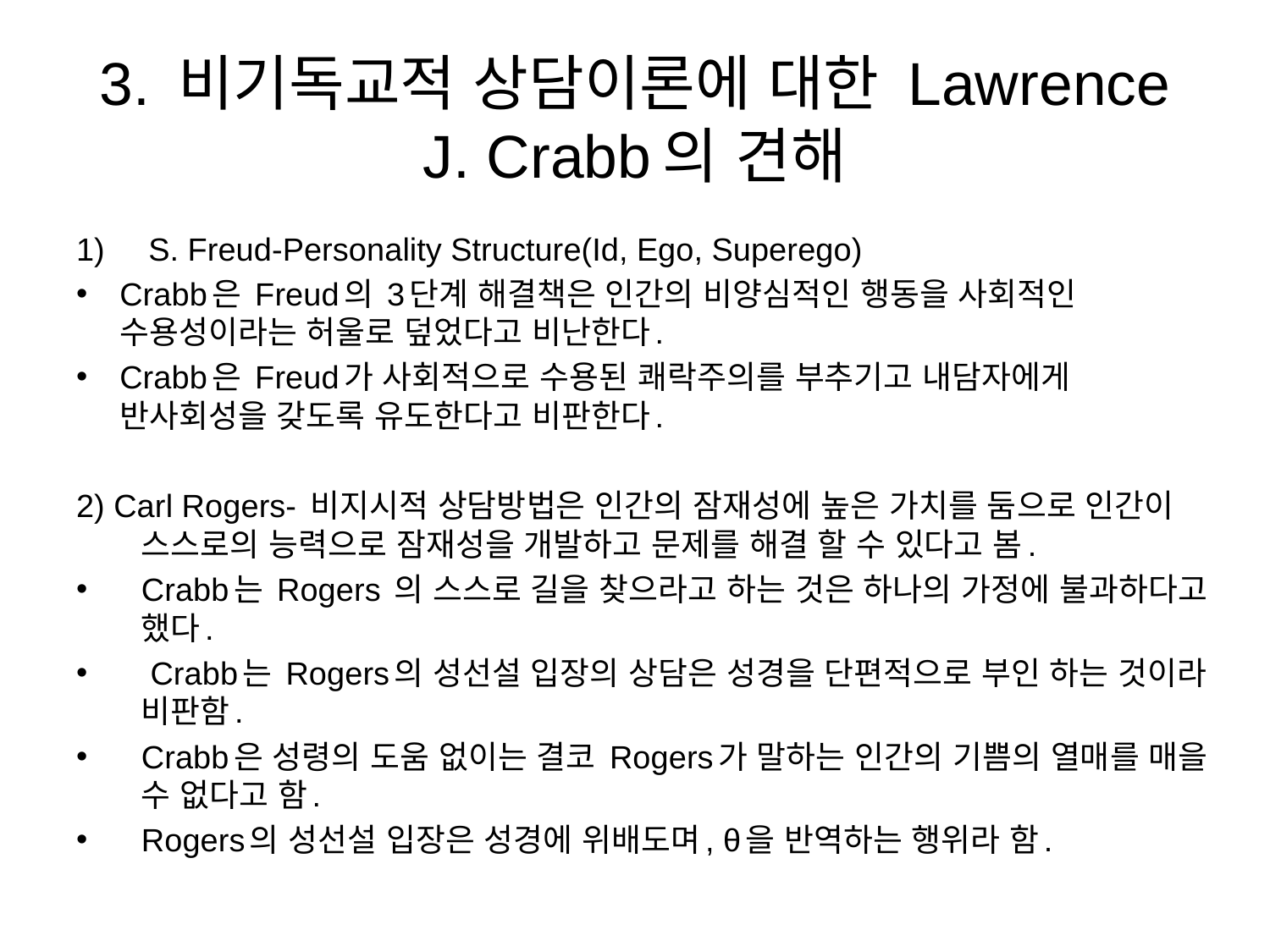

# 3. 비기독교적 상담이론에 대한 Lawrence J. Crabb의 견해
S. Freud-Personality Structure(Id, Ego, Superego)
Crabb은 Freud의 3단계 해결책은 인간의 비양심적인 행동을 사회적인 수용성이라는 허울로 덮었다고 비난한다.
Crabb은 Freud가 사회적으로 수용된 쾌락주의를 부추기고 내담자에게 반사회성을 갖도록 유도한다고 비판한다.

2) Carl Rogers- 비지시적 상담방법은 인간의 잠재성에 높은 가치를 둠으로 인간이 스스로의 능력으로 잠재성을 개발하고 문제를 해결 할 수 있다고 봄.
Crabb는 Rogers 의 스스로 길을 찾으라고 하는 것은 하나의 가정에 불과하다고 했다.
 Crabb는 Rogers의 성선설 입장의 상담은 성경을 단편적으로 부인 하는 것이라 비판함.
Crabb은 성령의 도움 없이는 결코 Rogers가 말하는 인간의 기쁨의 열매를 매을 수 없다고 함.
Rogers의 성선설 입장은 성경에 위배도며, θ을 반역하는 행위라 함.